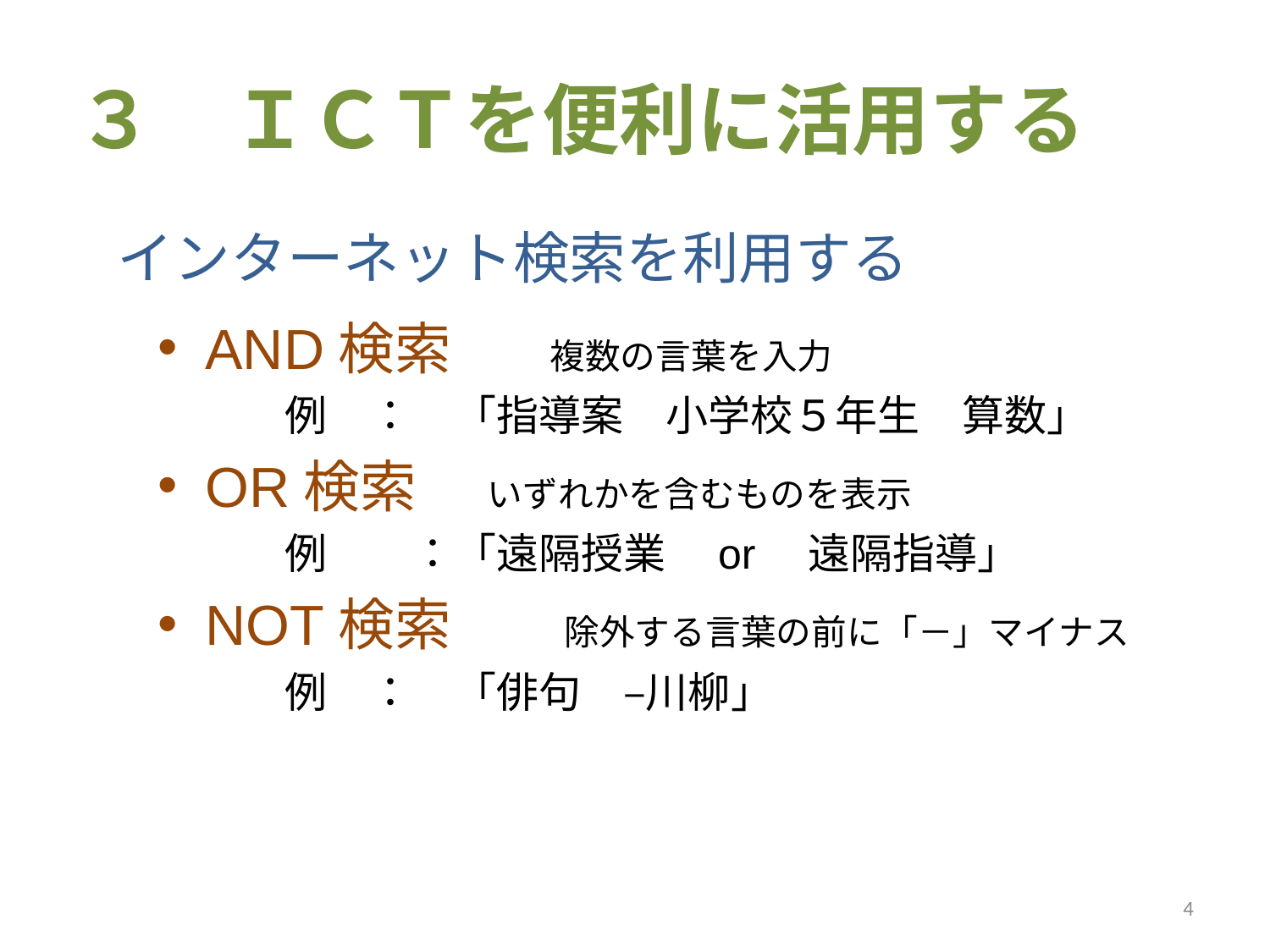

# ３　ＩＣＴを便利に活用する
インターネット検索を利用する
AND検索　　複数の言葉を入力
　　　例　：　「指導案　小学校５年生　算数」
OR検索　　いずれかを含むものを表示
　　　例　　：「遠隔授業　or　遠隔指導」
NOT検索　　除外する言葉の前に「－」マイナス
　　　例　：　「俳句　–川柳」
4